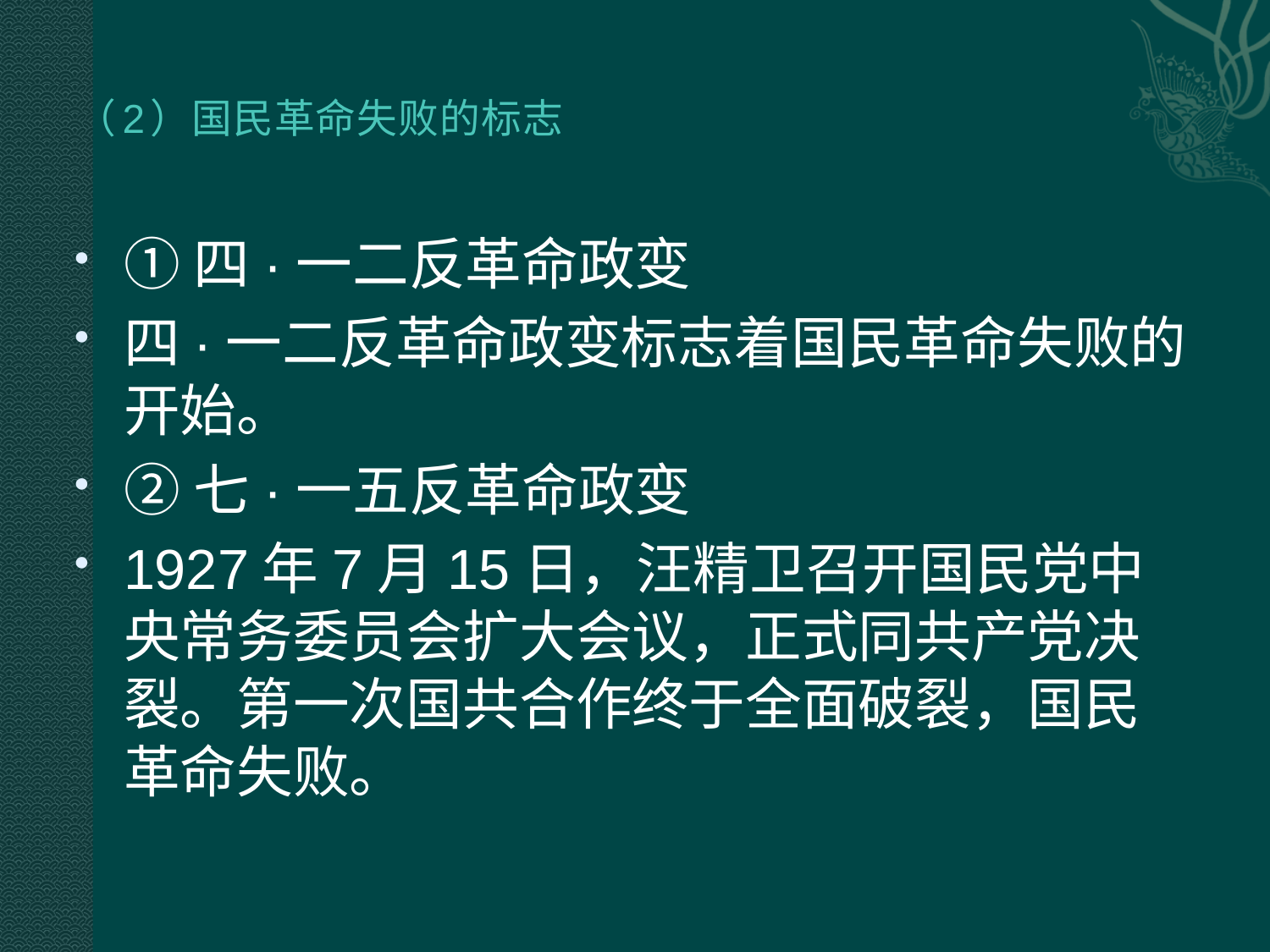

# （2）国民革命失败的标志
①四·一二反革命政变
四·一二反革命政变标志着国民革命失败的开始。
②七·一五反革命政变
1927年7月15日，汪精卫召开国民党中央常务委员会扩大会议，正式同共产党决裂。第一次国共合作终于全面破裂，国民革命失败。